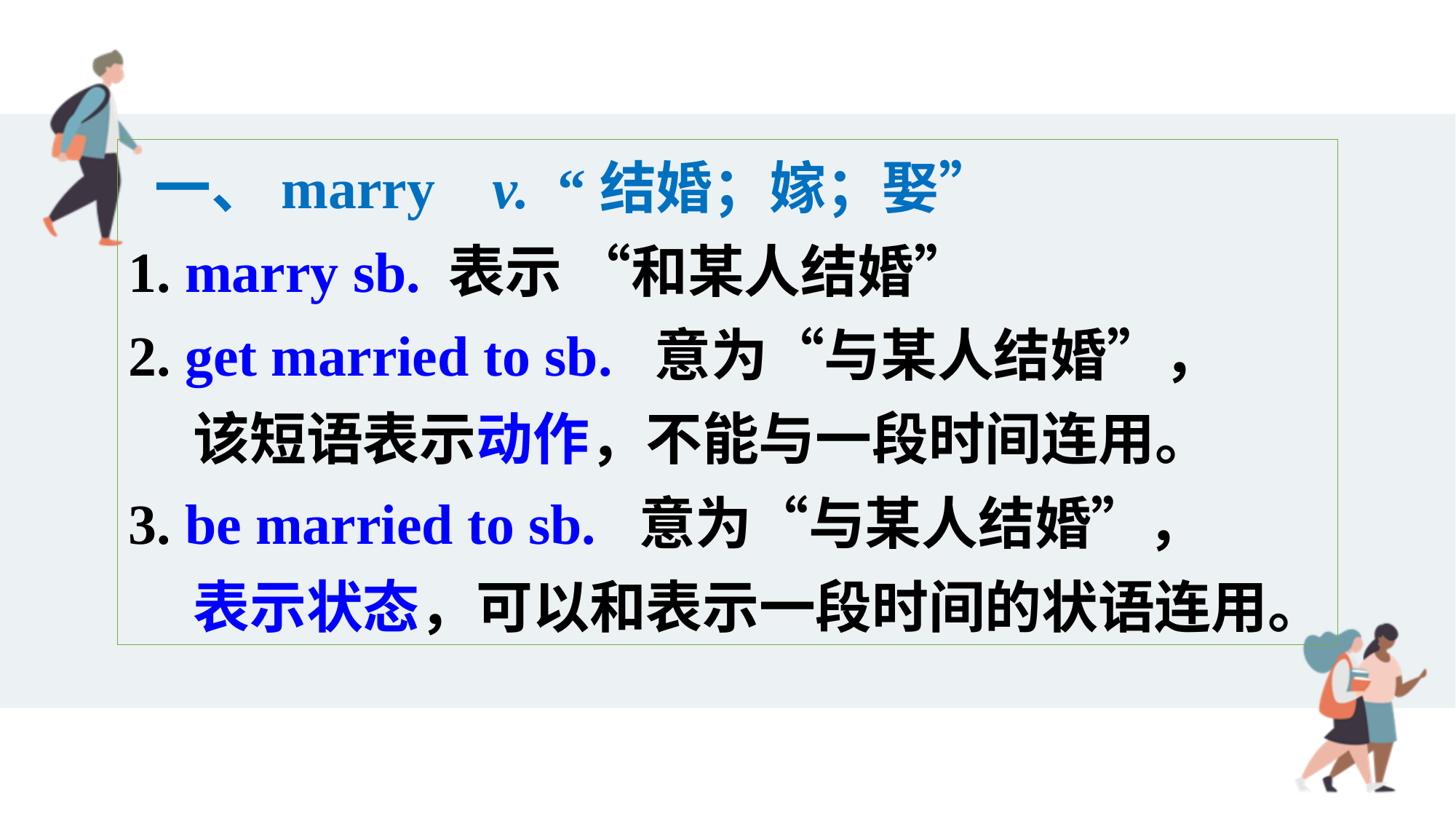

一、marry    v.  “结婚；嫁；娶”
1. marry sb. 表示 “和某人结婚”
2. get married to sb.  意为“与某人结婚”，
    该短语表示动作，不能与一段时间连用。
3. be married to sb.  意为“与某人结婚”，
    表示状态，可以和表示一段时间的状语连用。